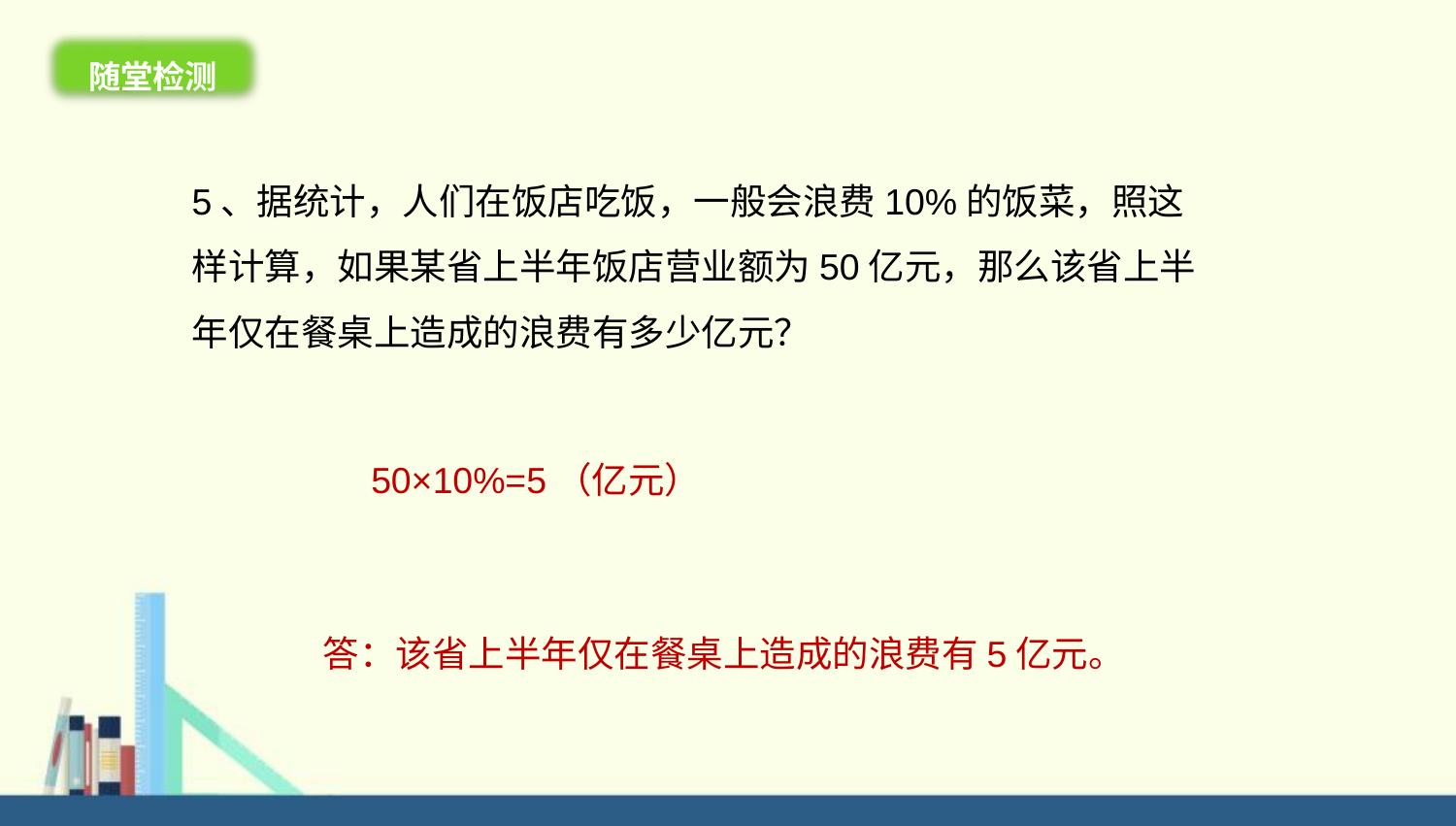

随堂检测
5、据统计，人们在饭店吃饭，一般会浪费10%的饭菜，照这样计算，如果某省上半年饭店营业额为50亿元，那么该省上半年仅在餐桌上造成的浪费有多少亿元？
50×10%=5（亿元）
答：该省上半年仅在餐桌上造成的浪费有5亿元。